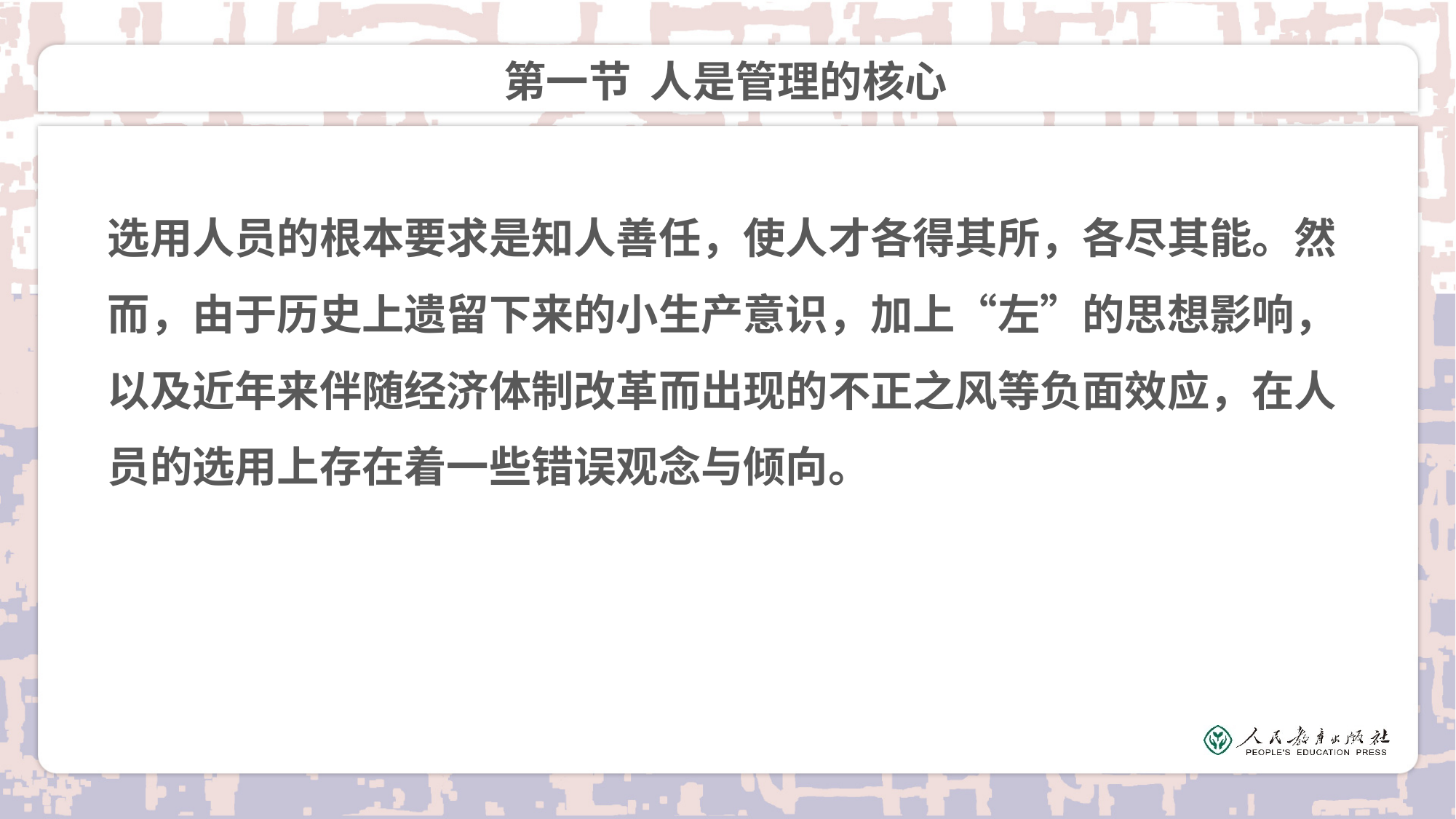

# 第一节  人是管理的核心
选用人员的根本要求是知人善任，使人才各得其所，各尽其能。然而，由于历史上遗留下来的小生产意识，加上“左”的思想影响，以及近年来伴随经济体制改革而出现的不正之风等负面效应，在人员的选用上存在着一些错误观念与倾向。